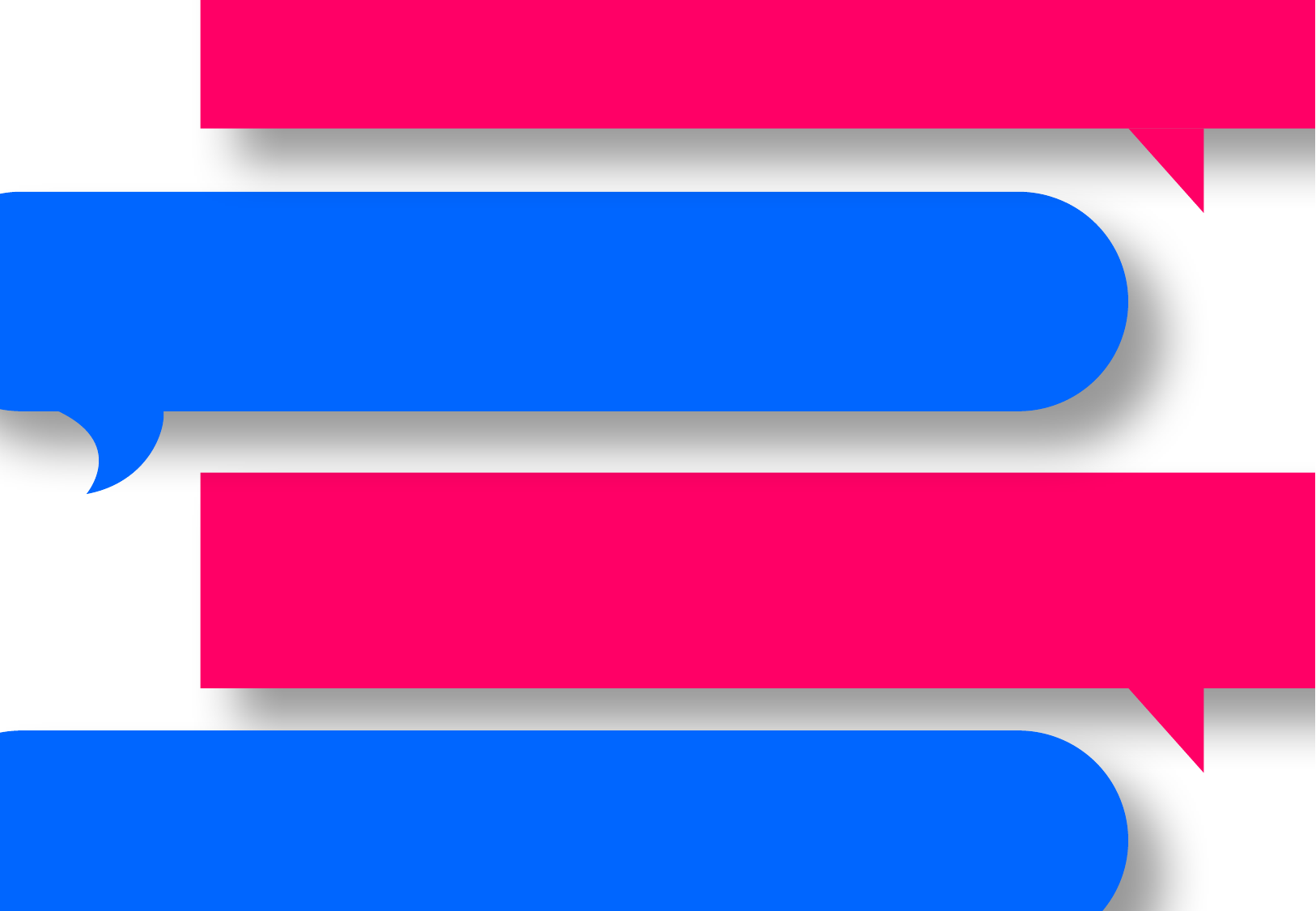

막례쓰 염병할 골드코스트

남의 말은 그만 인용해!

막례쓰 염병할 골드코스트

남의 말은 그만 인용해!